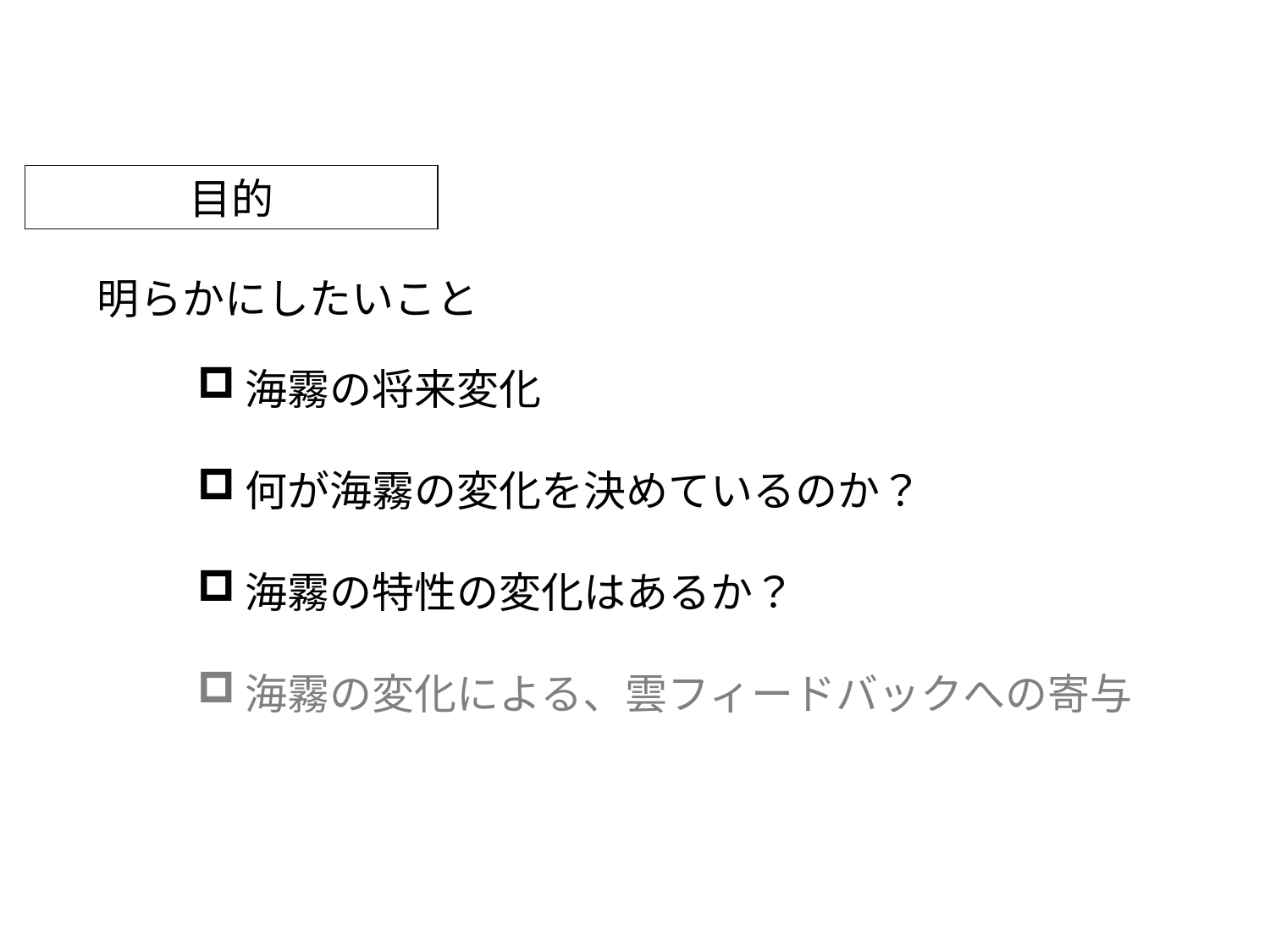

目的
明らかにしたいこと
海霧の将来変化

何が海霧の変化を決めているのか？

海霧の特性の変化はあるか？

海霧の変化による、雲フィードバックへの寄与